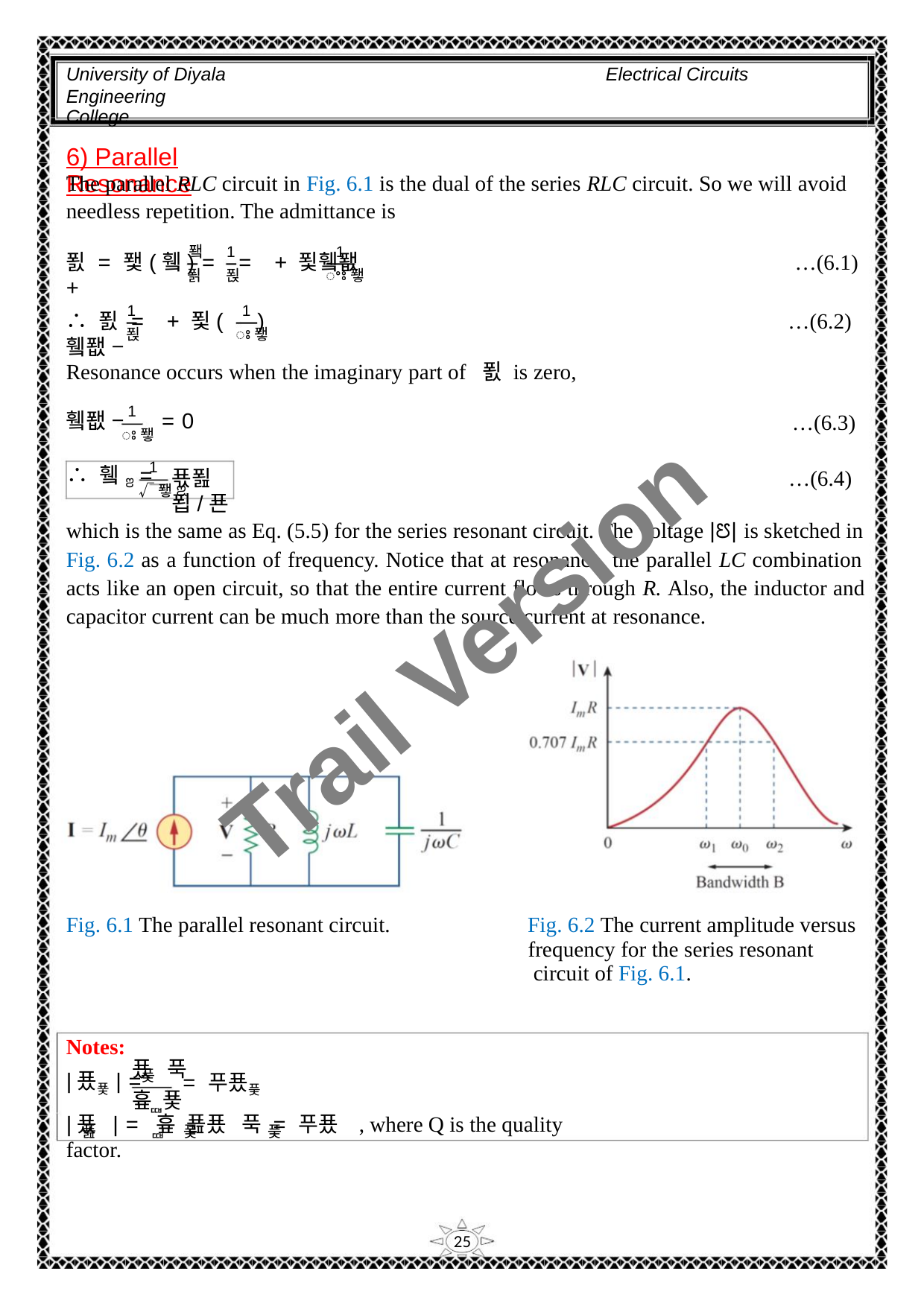

University of Diyala
Engineering College
Electrical Circuits
6) Parallel Resonance
The parallel RLC circuit in Fig. 6.1 is the dual of the series RLC circuit. So we will avoid
needless repetition. The admittance is
퐼
1
1
푌 = 퐻(휔) = = + 푗휔퐶 +
…(6.1)
…(6.2)
푉
푅
ꢀꢁ퐿
1
1
∴ 푌 = + 푗(휔퐶 −
)
푅
ꢁ퐿
Resonance occurs when the imaginary part of 푌 is zero,
1
휔퐶 − = 0
ꢁ퐿
…(6.3)
…(6.4)
1
∴ 휔ꢂ =
푟푎푑/푠
√퐿ꢃ
which is the same as Eq. (5.5) for the series resonant circuit. The voltage |ꢄ| is sketched in
Fig. 6.2 as a function of frequency. Notice that at resonance, the parallel LC combination
acts like an open circuit, so that the entire current flows through R. Also, the inductor and
capacitor current can be much more than the source current at resonance.
Trail Version
Trail Version
Trail Version
Trail Version
Trail Version
Trail Version
Trail Version
Trail Version
Trail Version
Trail Version
Trail Version
Trail Version
Trail Version
Fig. 6.1 The parallel resonant circuit.
Fig. 6.2 The current amplitude versus
frequency for the series resonant
circuit of Fig. 6.1.
Notes:
푰 푹
풎
|푰푳| =
= 푸푰풎
흎 푳
ퟎ
|푰 | = 흎 푪푰 푹 = 푸푰 , where Q is the quality factor.
푪
ퟎ
풎
풎
25